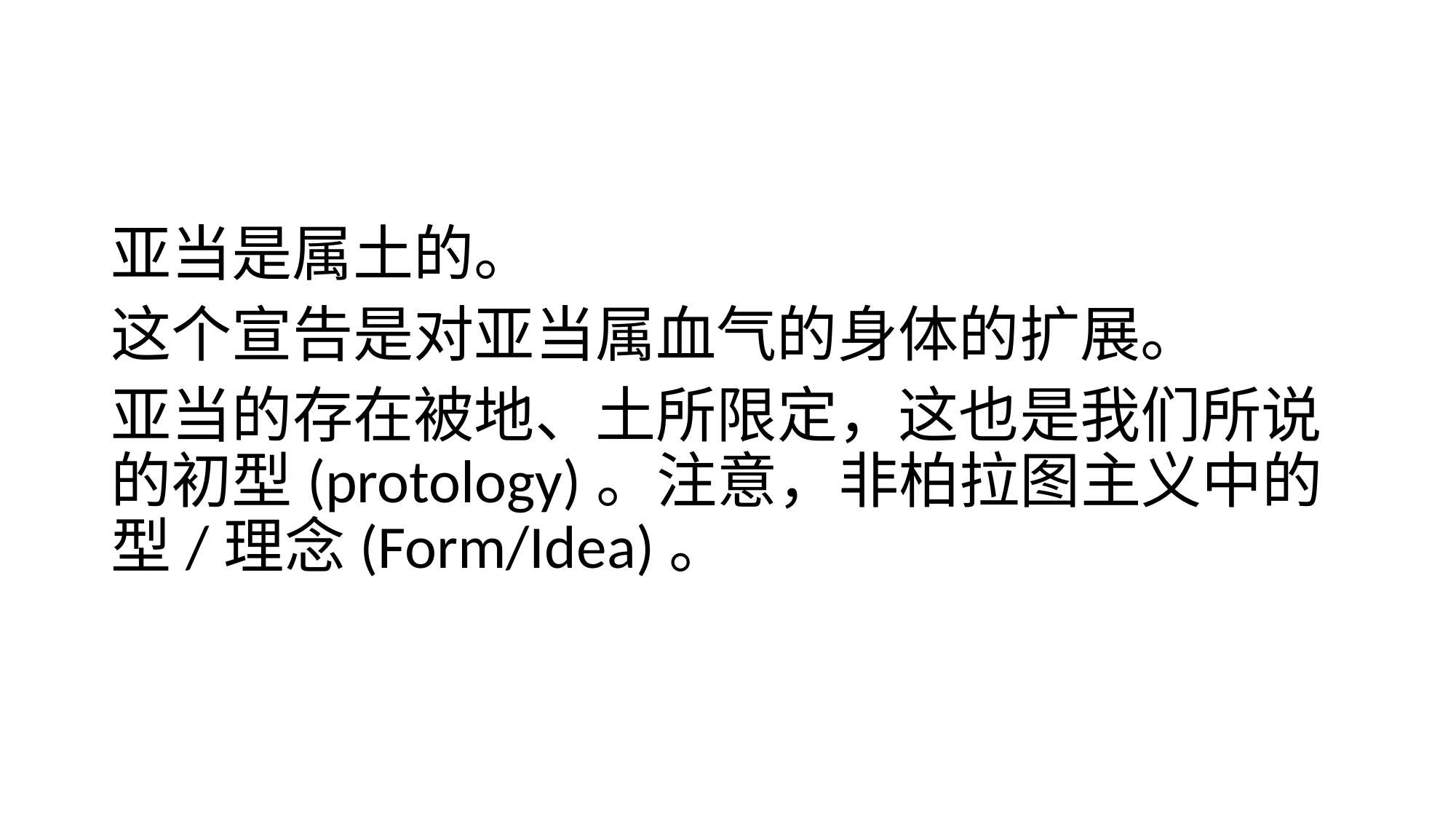

#
亚当是属土的。
这个宣告是对亚当属血气的身体的扩展。
亚当的存在被地、土所限定，这也是我们所说的初型(protology)。注意，非柏拉图主义中的型/理念(Form/Idea)。